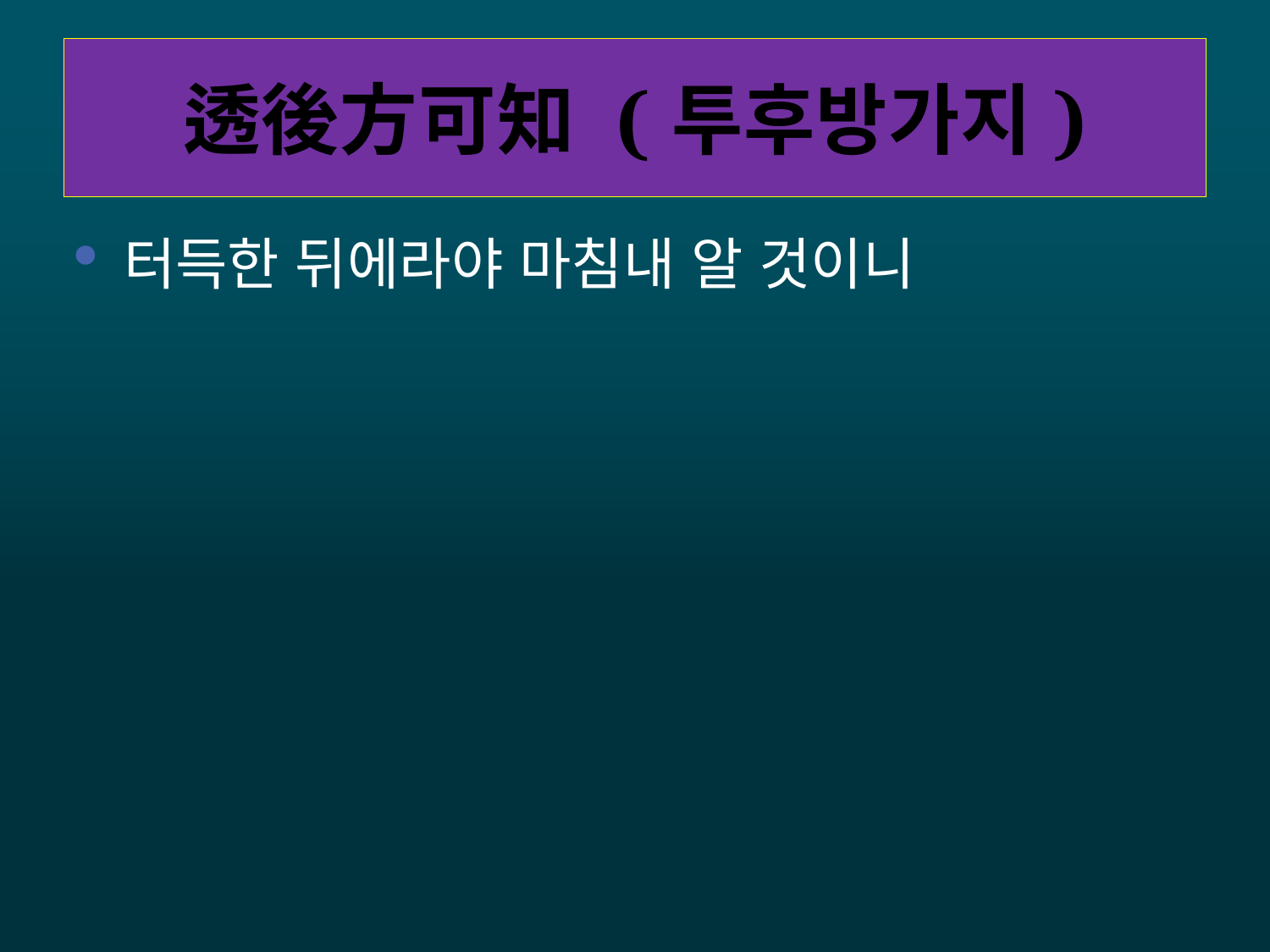

# 透後方可知 (투후방가지)
터득한 뒤에라야 마침내 알 것이니